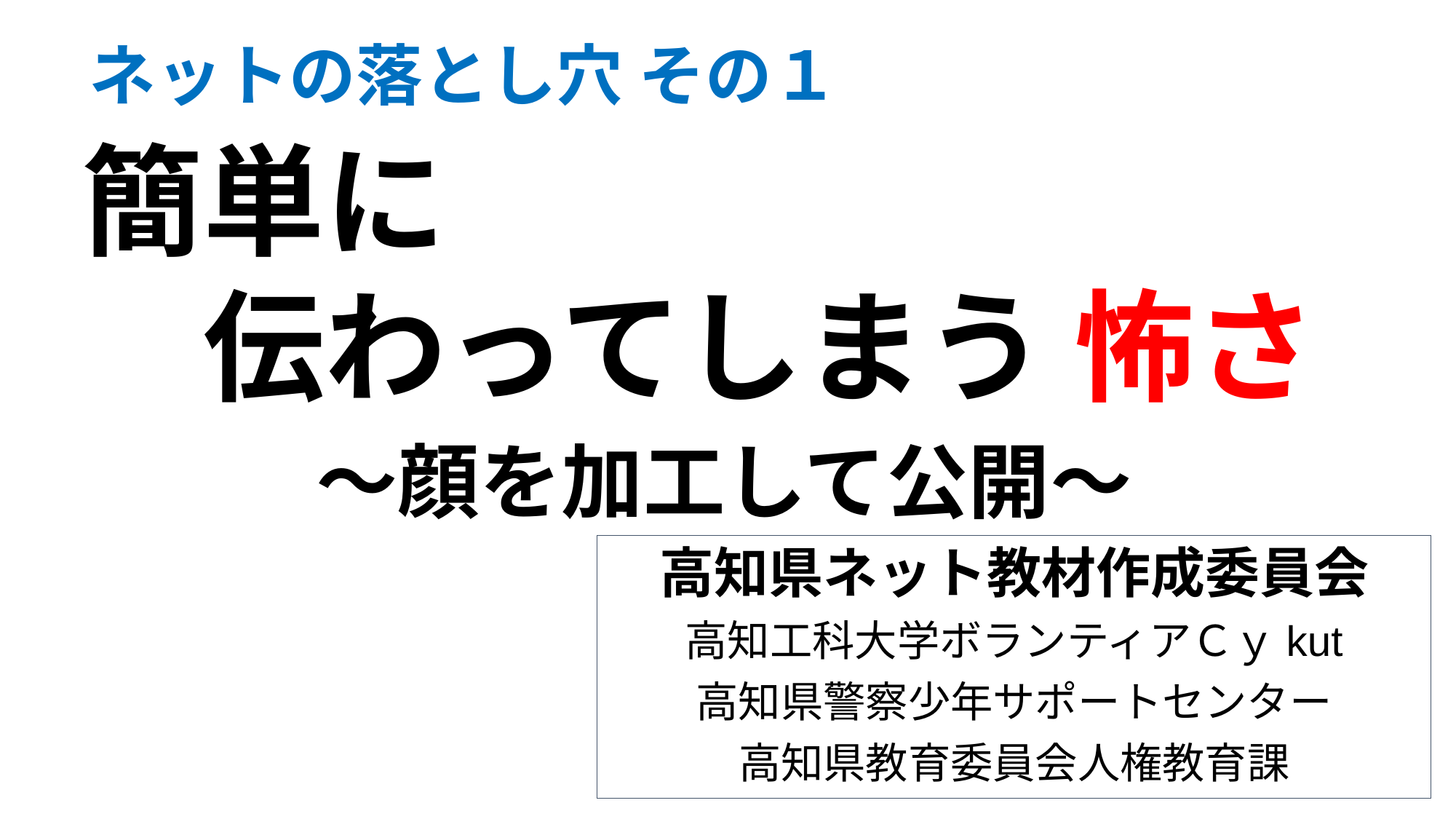

ネットの落とし穴 その１
簡単に
　伝わってしまう 怖さ
〜顔を加工して公開〜
高知県ネット教材作成委員会
高知工科大学ボランティアＣｙkut
高知県警察少年サポートセンター
高知県教育委員会人権教育課